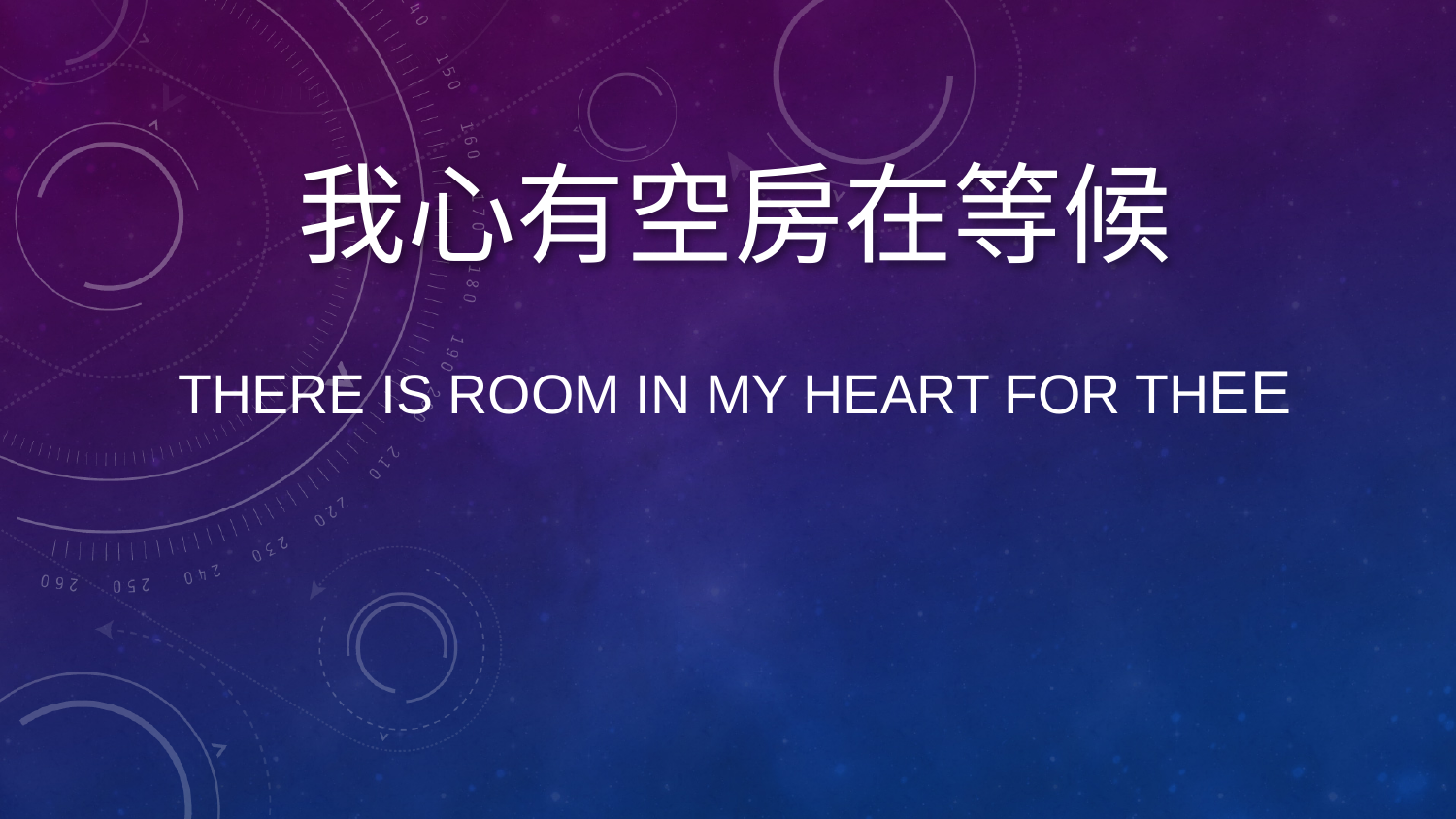

我心有空房在等候
# There is Room in My Heart for Thee